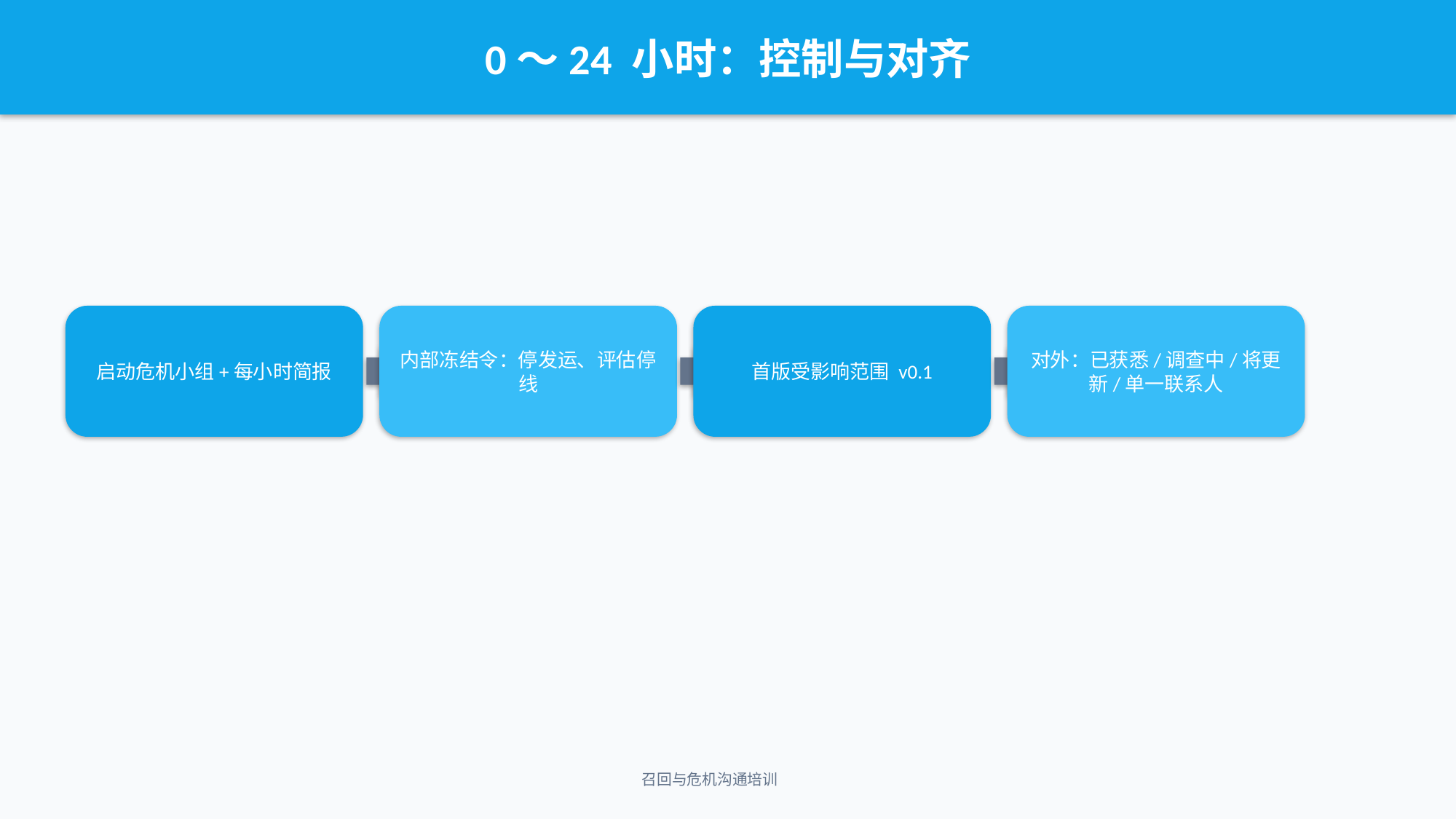

0～24 小时：控制与对齐
启动危机小组+每小时简报
内部冻结令：停发运、评估停线
首版受影响范围 v0.1
对外：已获悉/调查中/将更新/单一联系人

召回与危机沟通培训